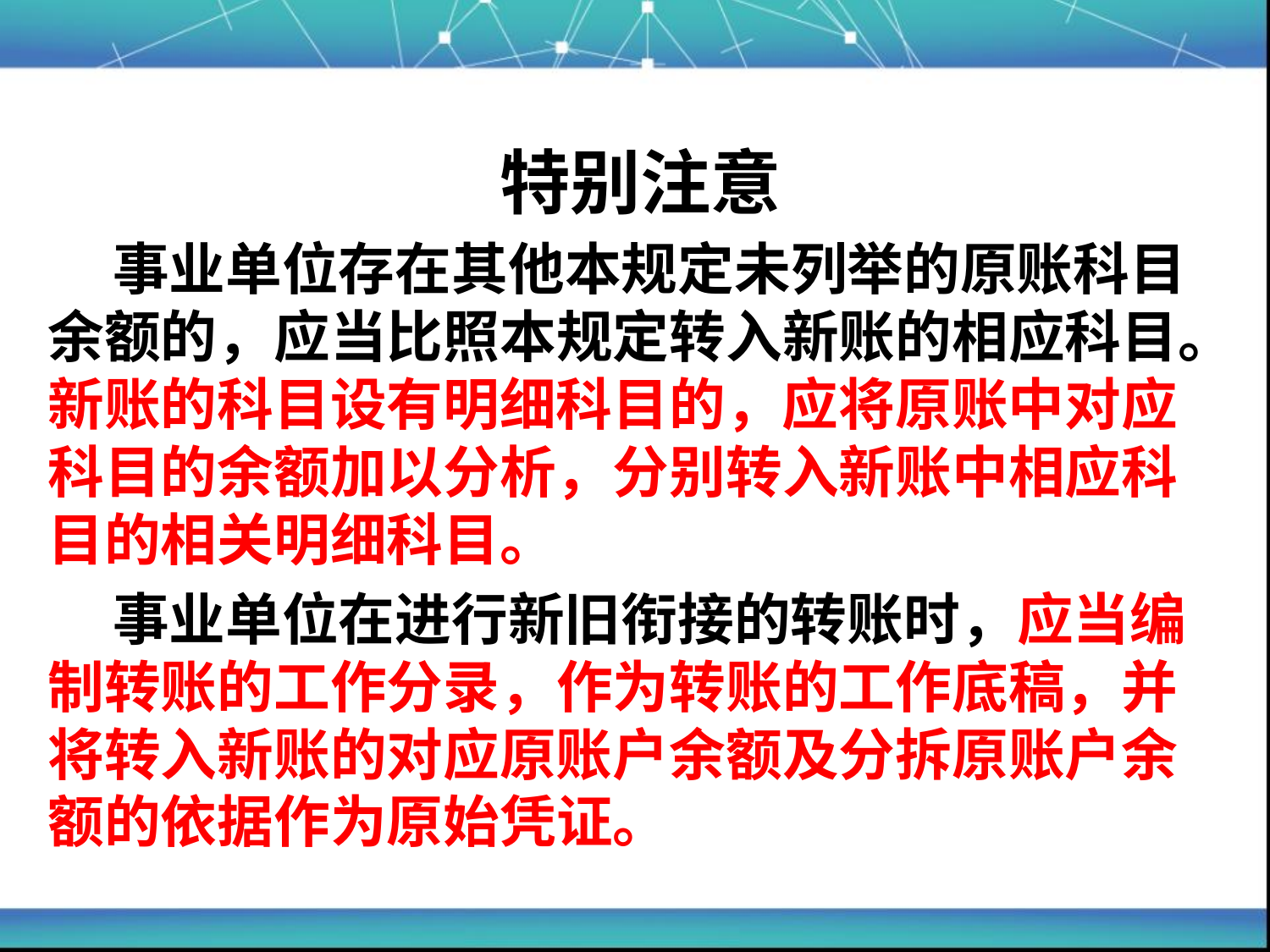

特别注意
    事业单位存在其他本规定未列举的原账科目余额的，应当比照本规定转入新账的相应科目。新账的科目设有明细科目的，应将原账中对应科目的余额加以分析，分别转入新账中相应科目的相关明细科目。
    事业单位在进行新旧衔接的转账时，应当编制转账的工作分录，作为转账的工作底稿，并将转入新账的对应原账户余额及分拆原账户余额的依据作为原始凭证。